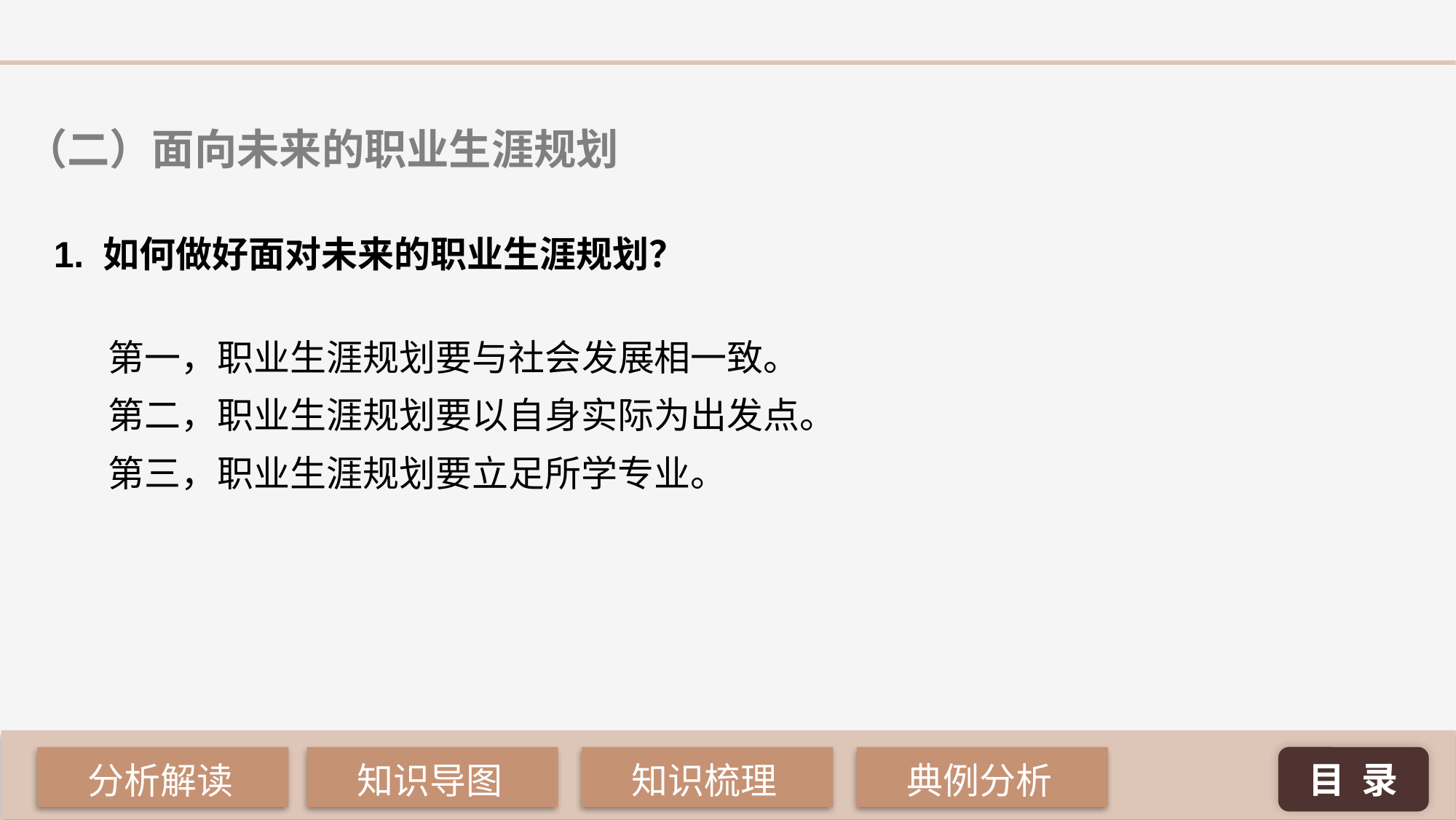

（二）面向未来的职业生涯规划
1. 如何做好面对未来的职业生涯规划？
第一，职业生涯规划要与社会发展相一致。
第二，职业生涯规划要以自身实际为出发点。
第三，职业生涯规划要立足所学专业。